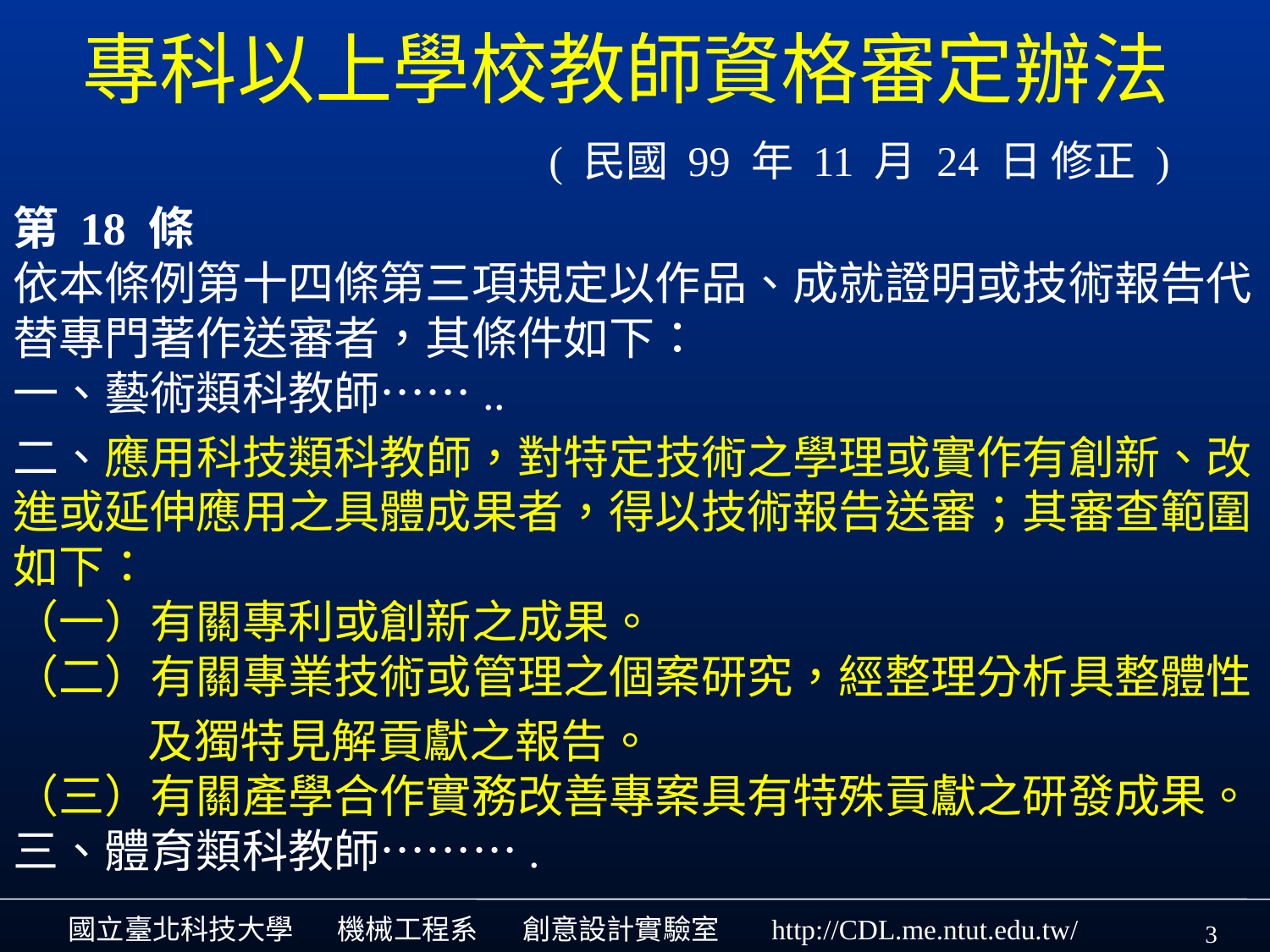

# 專科以上學校教師資格審定辦法  ( 民國 99 年 11 月 24 日 修正 )
第 18 條
依本條例第十四條第三項規定以作品、成就證明或技術報告代替專門著作送審者，其條件如下：
一、藝術類科教師……..
二、應用科技類科教師，對特定技術之學理或實作有創新、改進或延伸應用之具體成果者，得以技術報告送審；其審查範圍如下：
（一）有關專利或創新之成果。
（二）有關專業技術或管理之個案研究，經整理分析具整體性
            及獨特見解貢獻之報告。
（三）有關產學合作實務改善專案具有特殊貢獻之研發成果。
三、體育類科教師……….
3